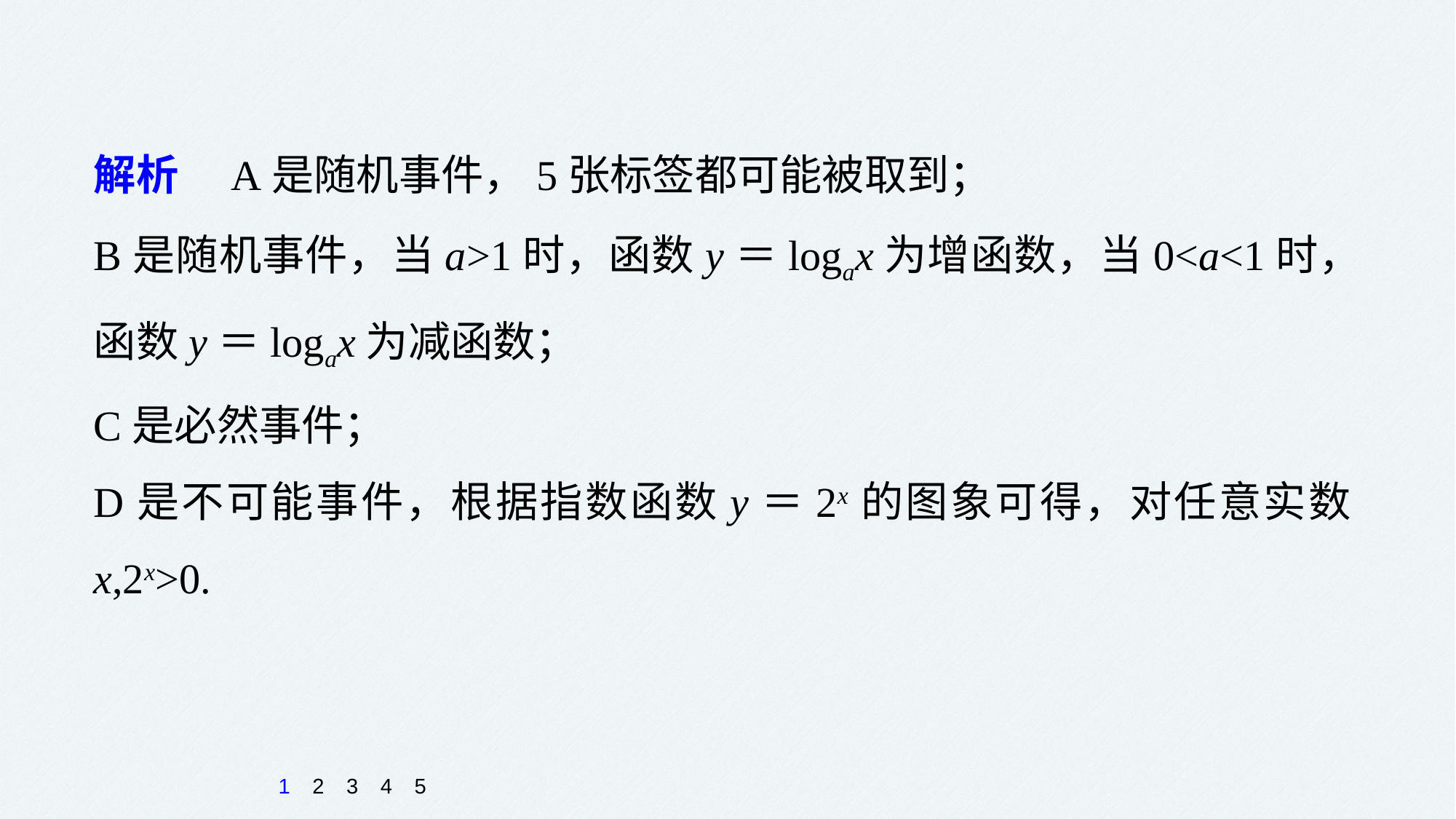

解析　A是随机事件，5张标签都可能被取到；
B是随机事件，当a>1时，函数y＝logax为增函数，当0<a<1时，函数y＝logax为减函数；
C是必然事件；
D是不可能事件，根据指数函数y＝2x的图象可得，对任意实数x,2x>0.
1
2
3
4
5